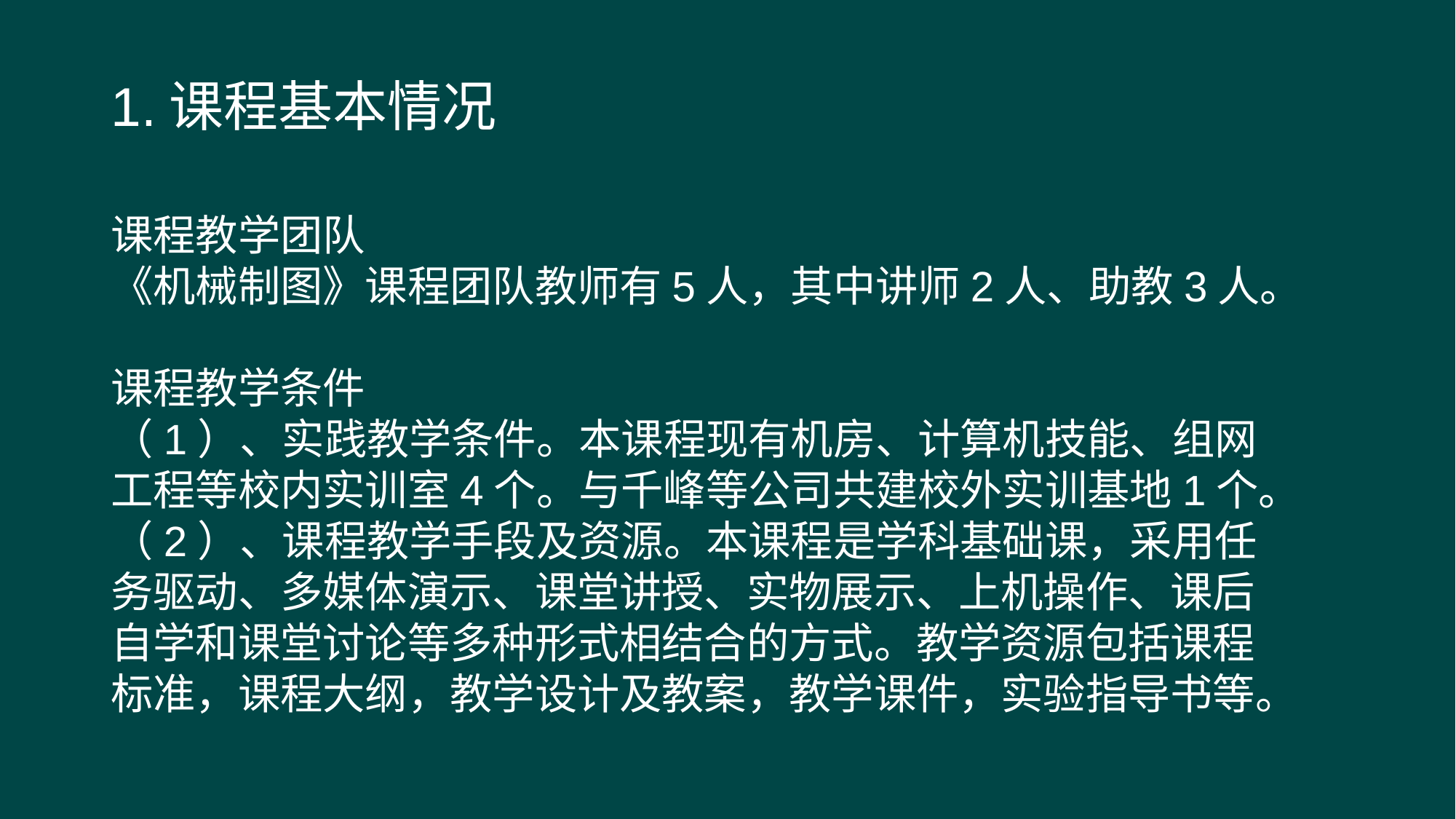

1.课程基本情况
课程教学团队
《机械制图》课程团队教师有5人，其中讲师2人、助教3人。

课程教学条件
（1）、实践教学条件。本课程现有机房、计算机技能、组网工程等校内实训室4个。与千峰等公司共建校外实训基地1个。
（2）、课程教学手段及资源。本课程是学科基础课，采用任务驱动、多媒体演示、课堂讲授、实物展示、上机操作、课后自学和课堂讨论等多种形式相结合的方式。教学资源包括课程标准，课程大纲，教学设计及教案，教学课件，实验指导书等。